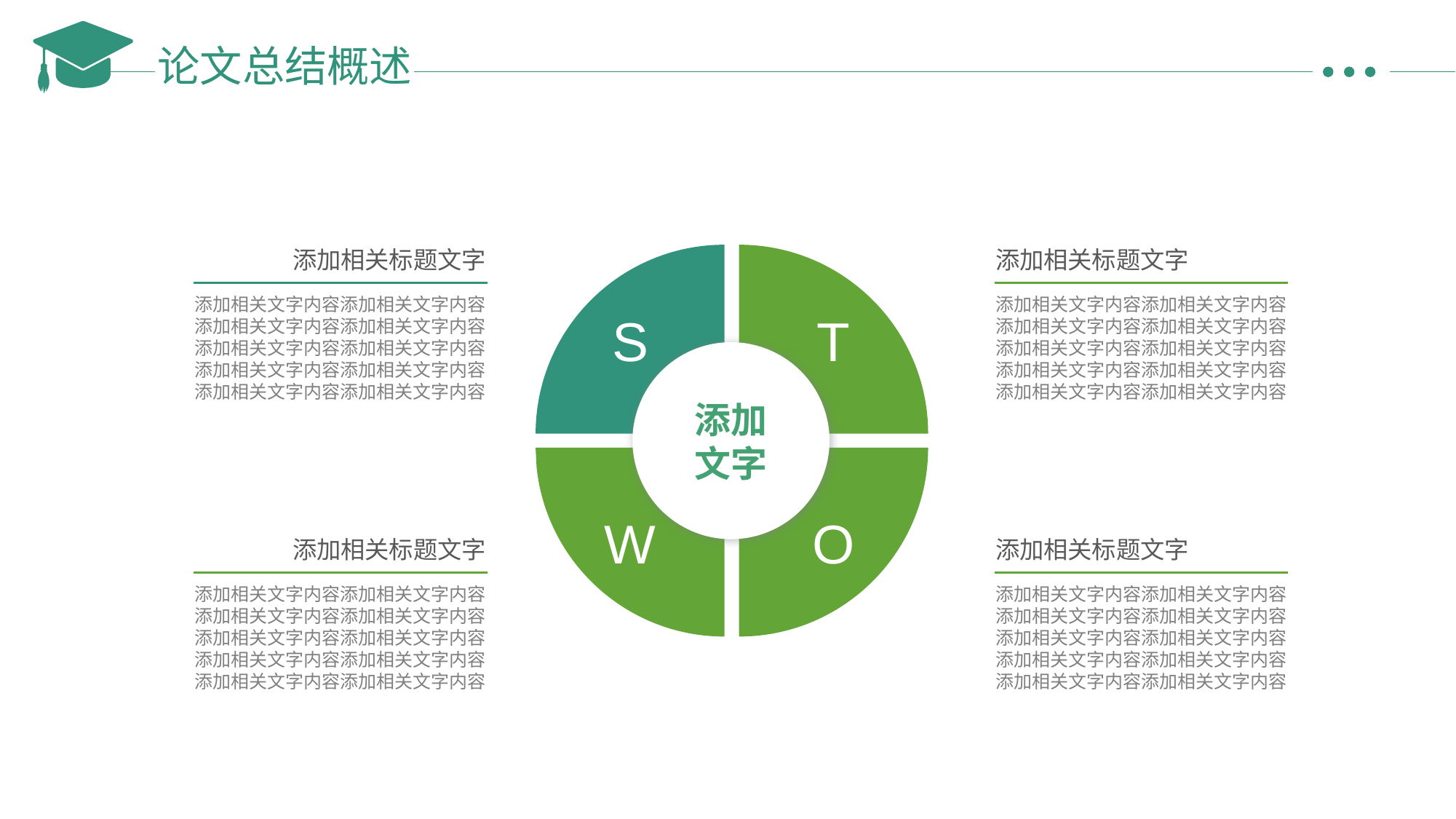

论文总结概述

添加相关标题文字
添加相关文字内容添加相关文字内容
添加相关文字内容添加相关文字内容
添加相关文字内容添加相关文字内容
添加相关文字内容添加相关文字内容
添加相关文字内容添加相关文字内容
S
T
添加相关标题文字
添加相关文字内容添加相关文字内容
添加相关文字内容添加相关文字内容
添加相关文字内容添加相关文字内容
添加相关文字内容添加相关文字内容
添加相关文字内容添加相关文字内容
添加
文字
W
O
添加相关标题文字
添加相关文字内容添加相关文字内容
添加相关文字内容添加相关文字内容
添加相关文字内容添加相关文字内容
添加相关文字内容添加相关文字内容
添加相关文字内容添加相关文字内容
添加相关标题文字
添加相关文字内容添加相关文字内容
添加相关文字内容添加相关文字内容
添加相关文字内容添加相关文字内容
添加相关文字内容添加相关文字内容
添加相关文字内容添加相关文字内容